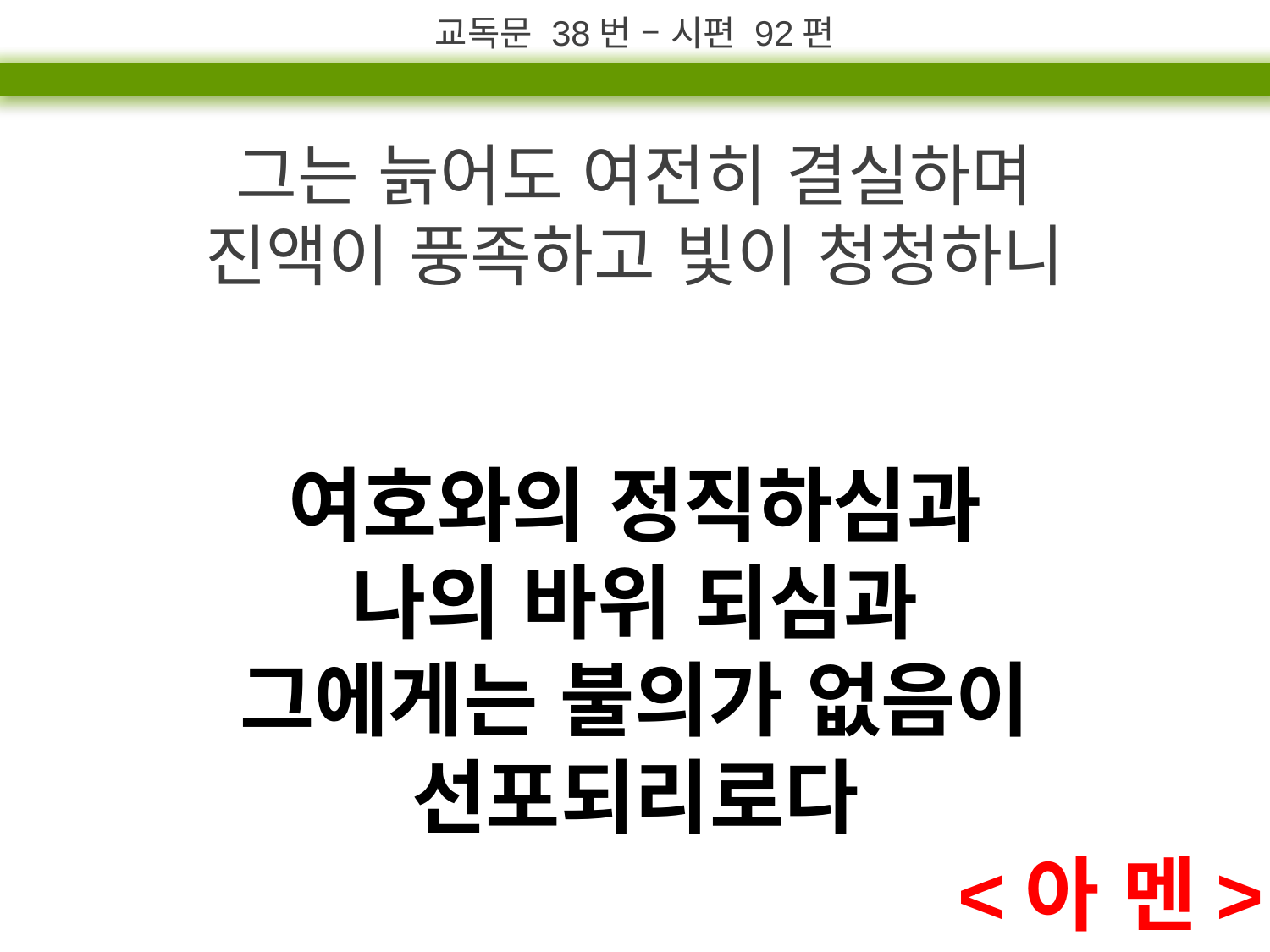

교독문 38번 – 시편 92편

그는 늙어도 여전히 결실하며
진액이 풍족하고 빛이 청청하니
여호와의 정직하심과
나의 바위 되심과
그에게는 불의가 없음이 선포되리로다
<아 멘>